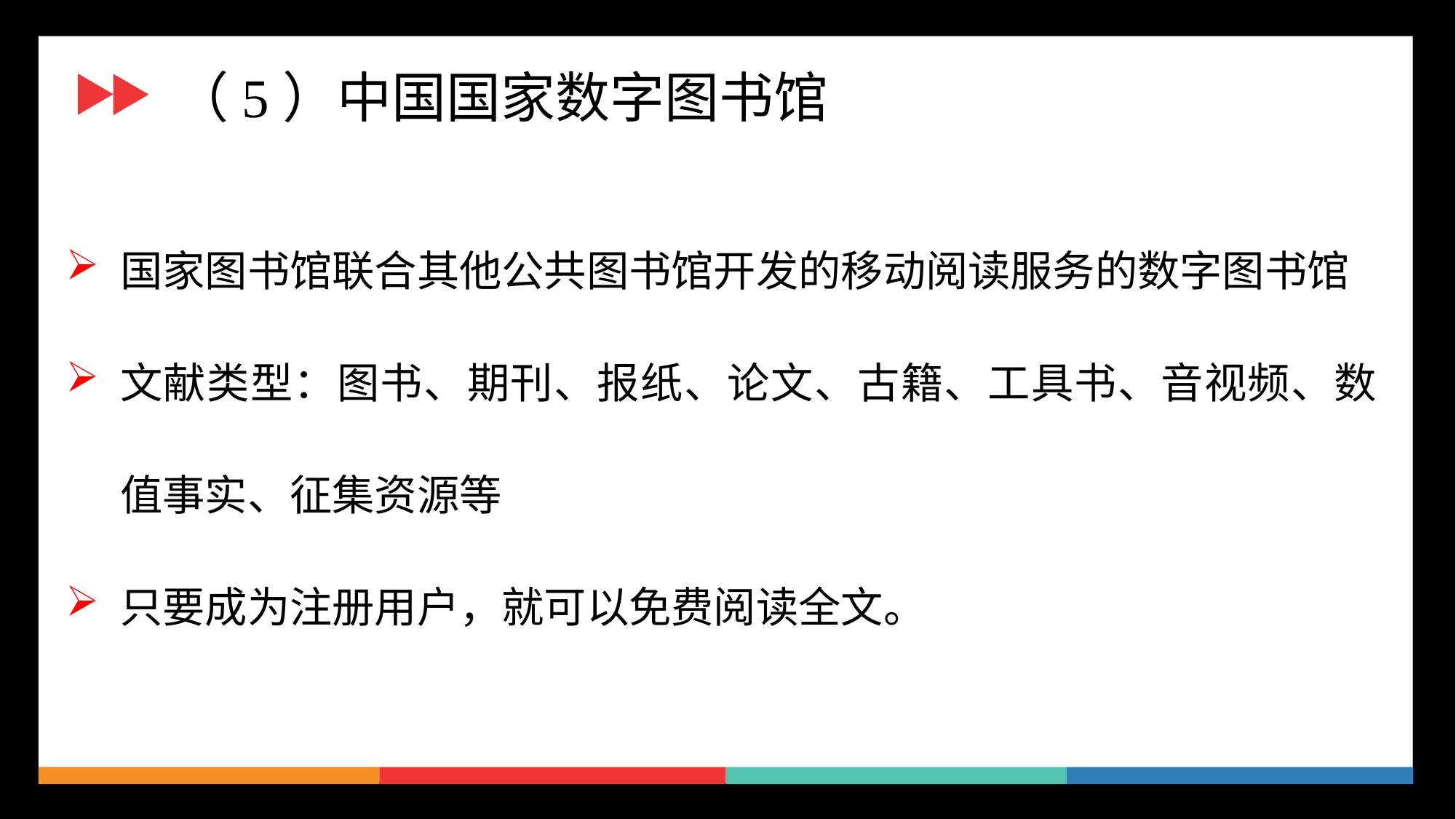

（5）中国国家数字图书馆

国家图书馆联合其他公共图书馆开发的移动阅读服务的数字图书馆
文献类型：图书、期刊、报纸、论文、古籍、工具书、音视频、数值事实、征集资源等
只要成为注册用户，就可以免费阅读全文。